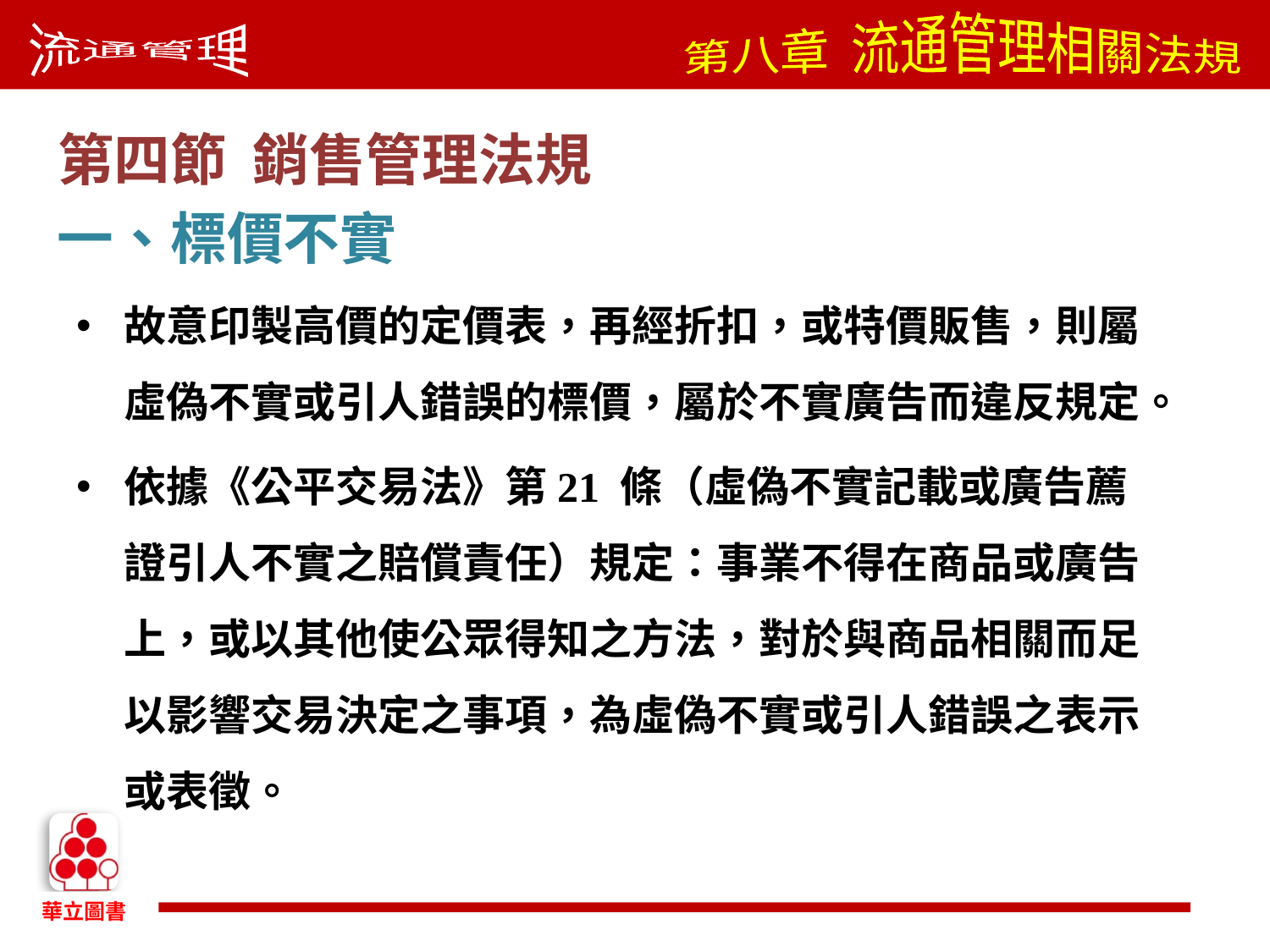

第四節  銷售管理法規
一、標價不實
故意印製高價的定價表，再經折扣，或特價販售，則屬虛偽不實或引人錯誤的標價，屬於不實廣告而違反規定。
依據《公平交易法》第21 條（虛偽不實記載或廣告薦證引人不實之賠償責任）規定：事業不得在商品或廣告上，或以其他使公眾得知之方法，對於與商品相關而足以影響交易決定之事項，為虛偽不實或引人錯誤之表示或表徵。